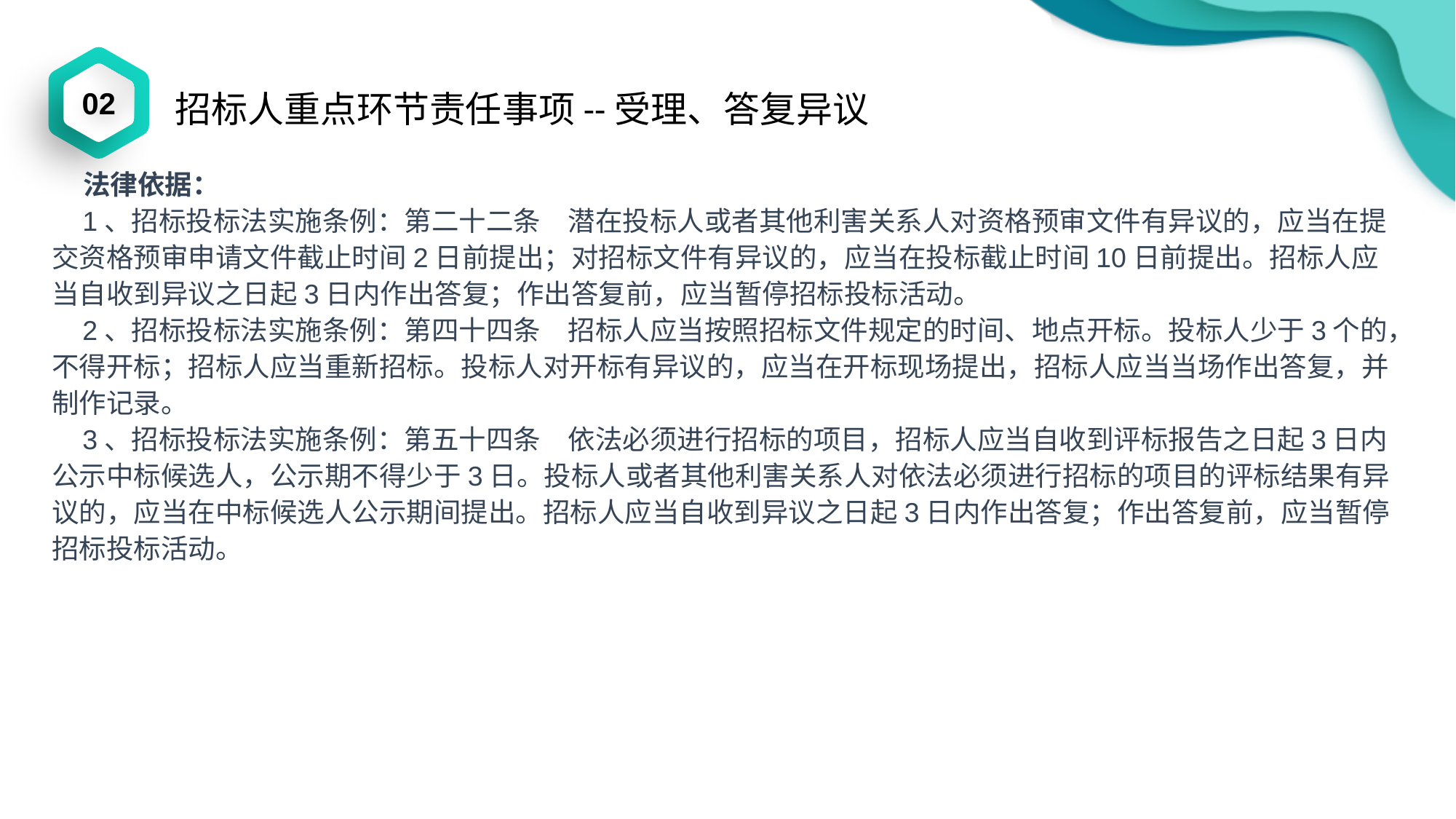

02
招标人重点环节责任事项--受理、答复异议
    法律依据：
    1、招标投标法实施条例：第二十二条　潜在投标人或者其他利害关系人对资格预审文件有异议的，应当在提交资格预审申请文件截止时间2日前提出；对招标文件有异议的，应当在投标截止时间10日前提出。招标人应当自收到异议之日起3日内作出答复；作出答复前，应当暂停招标投标活动。
    2、招标投标法实施条例：第四十四条　招标人应当按照招标文件规定的时间、地点开标。投标人少于3个的，不得开标；招标人应当重新招标。投标人对开标有异议的，应当在开标现场提出，招标人应当当场作出答复，并制作记录。
    3、招标投标法实施条例：第五十四条　依法必须进行招标的项目，招标人应当自收到评标报告之日起3日内公示中标候选人，公示期不得少于3日。投标人或者其他利害关系人对依法必须进行招标的项目的评标结果有异议的，应当在中标候选人公示期间提出。招标人应当自收到异议之日起3日内作出答复；作出答复前，应当暂停招标投标活动。